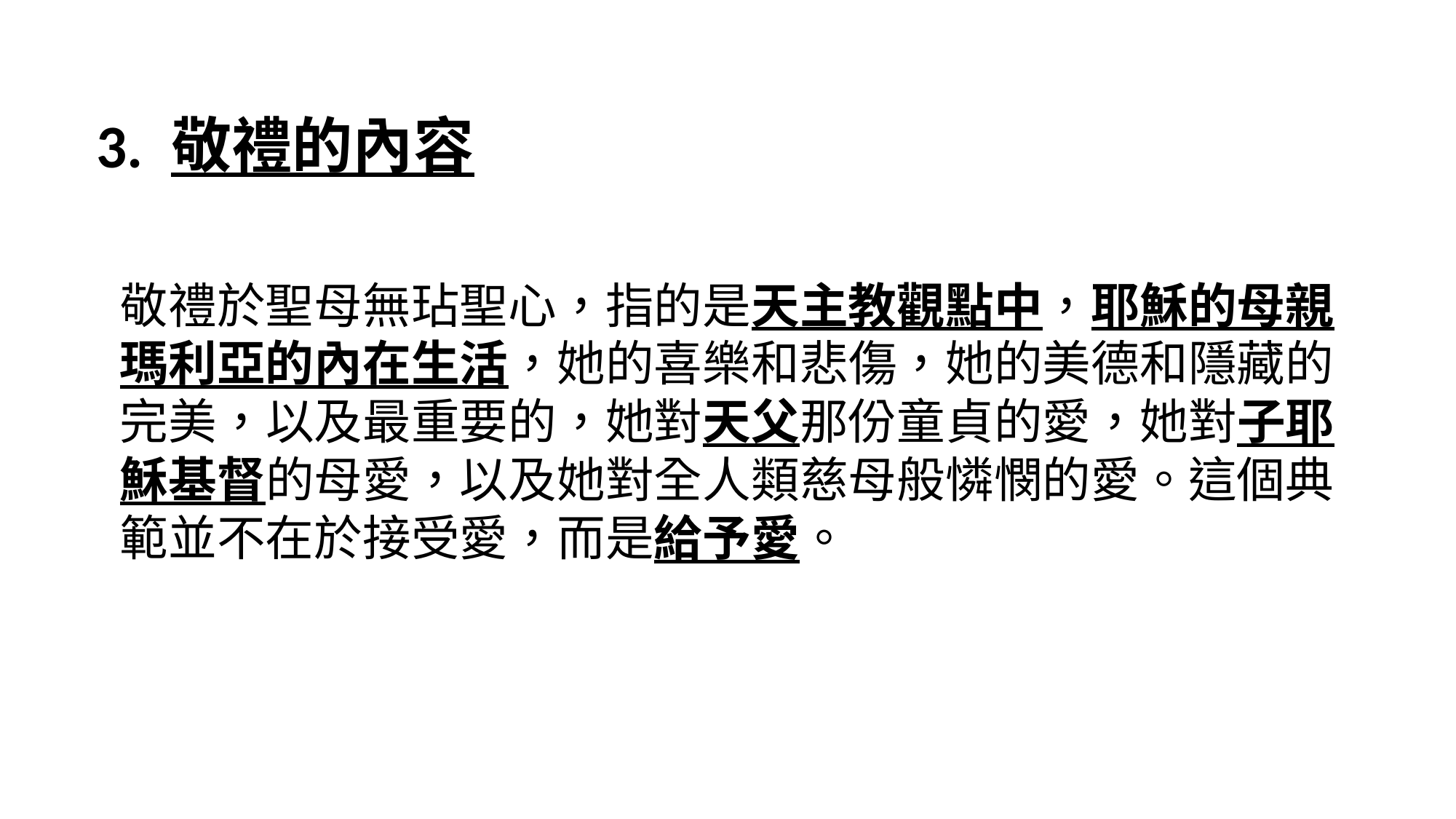

3. 敬禮的內容
敬禮於聖母無玷聖心，指的是天主教觀點中，耶穌的母親瑪利亞的內在生活，她的喜樂和悲傷，她的美德和隱藏的完美，以及最重要的，她對天父那份童貞的愛，她對子耶穌基督的母愛，以及她對全人類慈母般憐憫的愛。這個典範並不在於接受愛，而是給予愛。